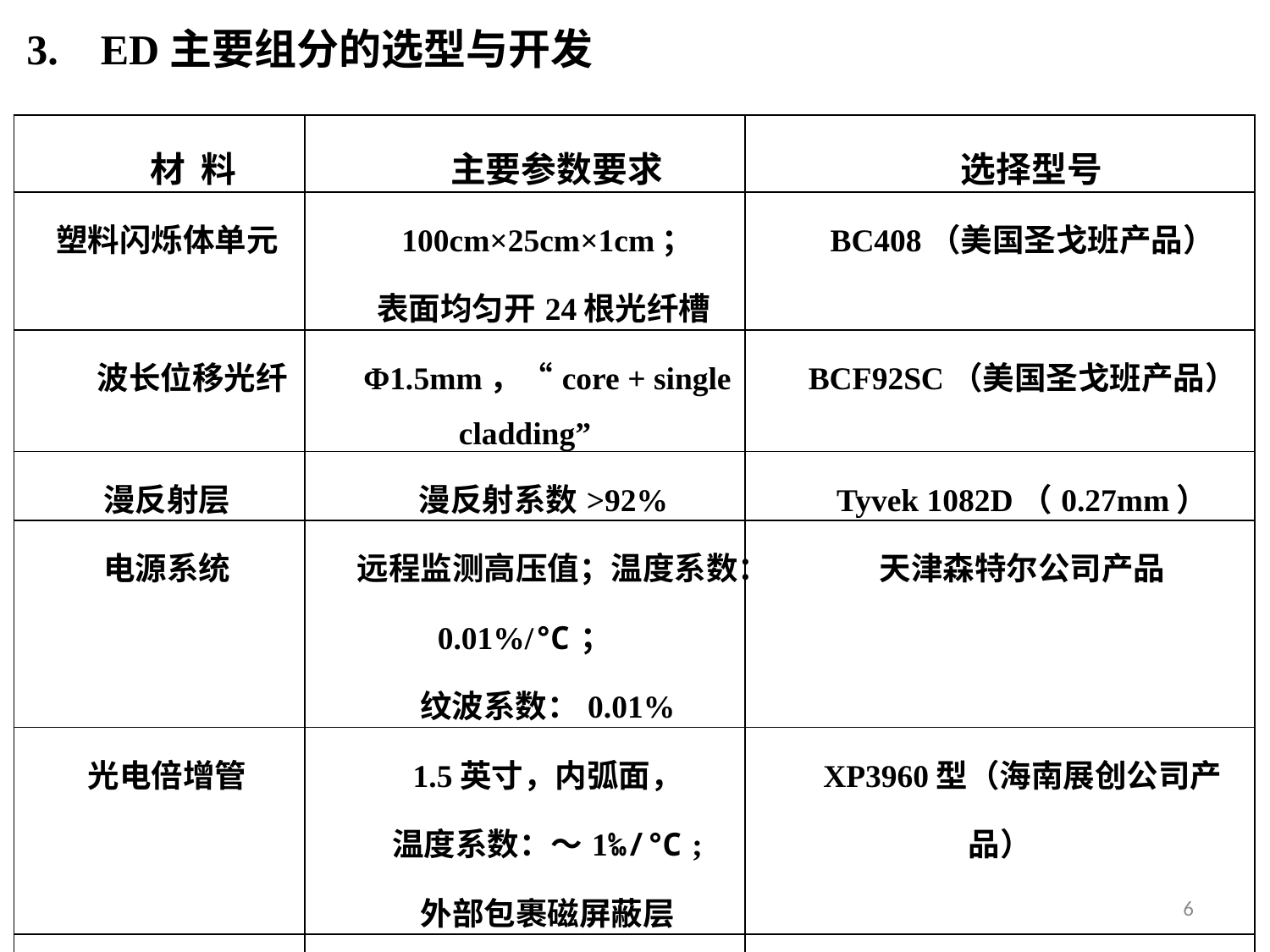

3.    ED主要组分的选型与开发
| 材 料 | 主要参数要求 | 选择型号 |
| --- | --- | --- |
| 塑料闪烁体单元 | 100cm×25cm×1cm； 表面均匀开24根光纤槽 | BC408（美国圣戈班产品） |
| 波长位移光纤 | Φ1.5mm，“core + single cladding” | BCF92SC（美国圣戈班产品） |
| 漫反射层 | 漫反射系数>92% | Tyvek 1082D（0.27mm） |
| 电源系统 | 远程监测高压值；温度系数：0.01%/℃； 纹波系数：0.01% | 天津森特尔公司产品 |
| 光电倍增管 | 1.5英寸，内弧面， 温度系数：～1‰/℃ ; 外部包裹磁屏蔽层 | XP3960型（海南展创公司产品） |
| 铅吸收层 | 5mm厚铅锑板 | PbSb2（甘肃西北铜加工厂家） |
| 电子学系统 | 电荷、时间信息精确测量 | 非标设备 |
6